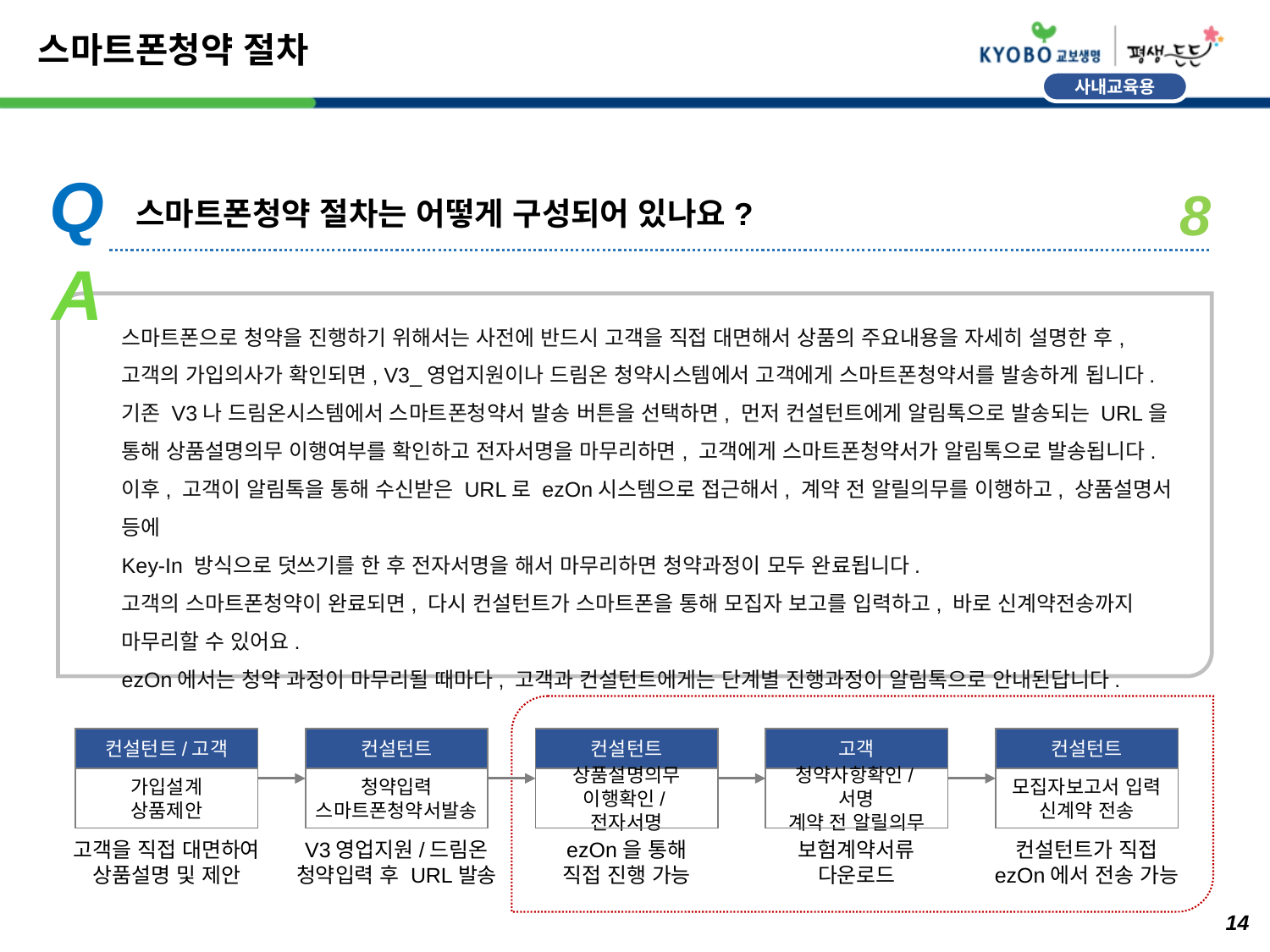

# 스마트폰청약 절차
Q
8
스마트폰청약 절차는 어떻게 구성되어 있나요?
A

스마트폰으로 청약을 진행하기 위해서는 사전에 반드시 고객을 직접 대면해서 상품의 주요내용을 자세히 설명한 후,
고객의 가입의사가 확인되면, V3_영업지원이나 드림온 청약시스템에서 고객에게 스마트폰청약서를 발송하게 됩니다.
기존 V3나 드림온시스템에서 스마트폰청약서 발송 버튼을 선택하면, 먼저 컨설턴트에게 알림톡으로 발송되는 URL을
통해 상품설명의무 이행여부를 확인하고 전자서명을 마무리하면, 고객에게 스마트폰청약서가 알림톡으로 발송됩니다.
이후, 고객이 알림톡을 통해 수신받은 URL로 ezOn시스템으로 접근해서, 계약 전 알릴의무를 이행하고, 상품설명서 등에
Key-In 방식으로 덧쓰기를 한 후 전자서명을 해서 마무리하면 청약과정이 모두 완료됩니다.
고객의 스마트폰청약이 완료되면, 다시 컨설턴트가 스마트폰을 통해 모집자 보고를 입력하고, 바로 신계약전송까지
마무리할 수 있어요.
ezOn에서는 청약 과정이 마무리될 때마다, 고객과 컨설턴트에게는 단계별 진행과정이 알림톡으로 안내된답니다.

컨설턴트/고객

가입설계
상품제안
고객을 직접 대면하여
상품설명 및 제안
컨설턴트

청약입력
스마트폰청약서발송
V3영업지원/드림온
청약입력 후 URL발송
컨설턴트

상품설명의무
이행확인/전자서명
ezOn을 통해
직접 진행 가능
고객

청약사항확인/서명
계약 전 알릴의무
보험계약서류
다운로드
컨설턴트

모집자보고서 입력
신계약 전송
컨설턴트가 직접
ezOn에서 전송 가능